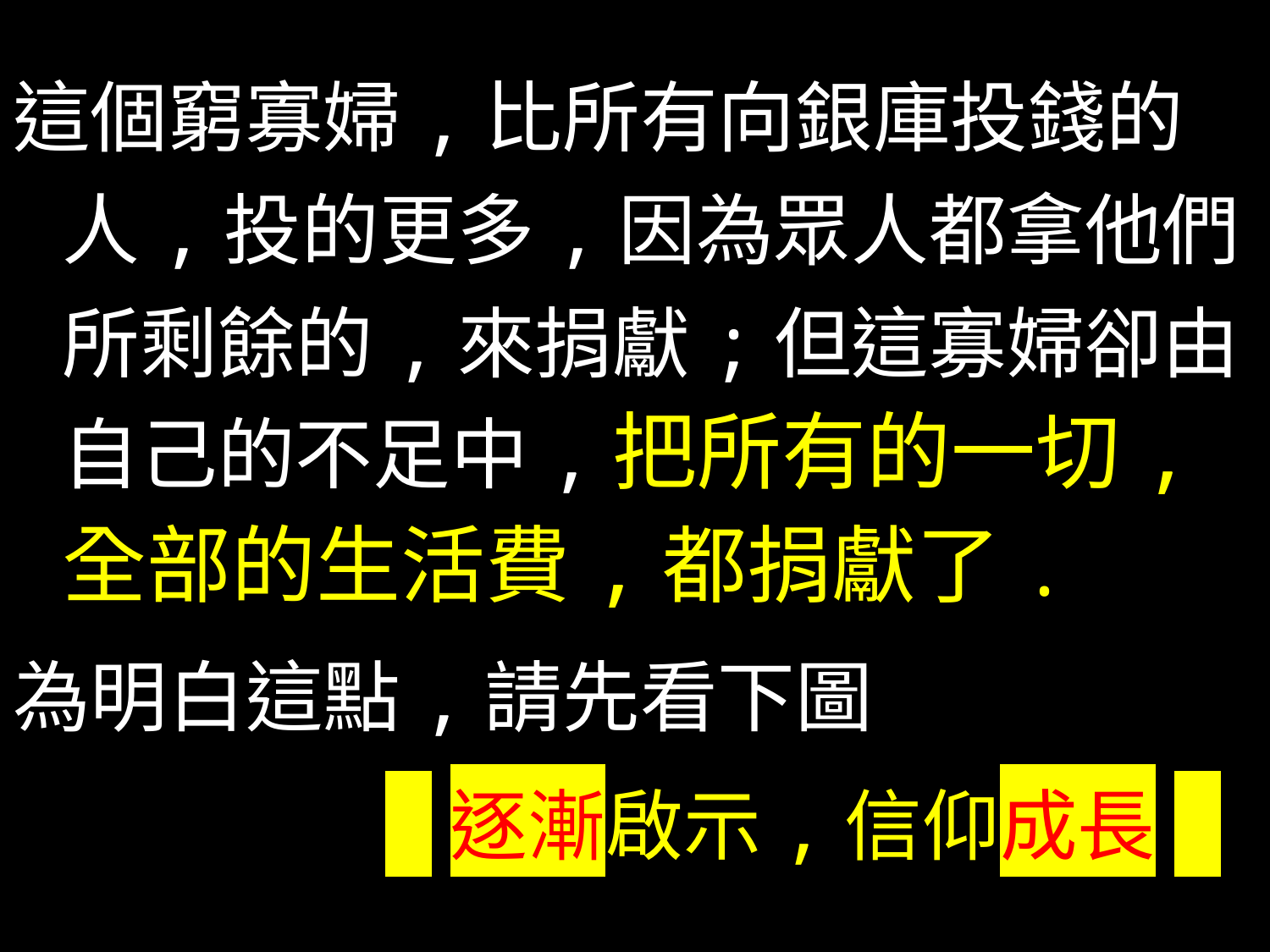

這個窮寡婦,比所有向銀庫投錢的人,投的更多,因為眾人都拿他們所剩餘的,來捐獻;但這寡婦卻由自己的不足中,把所有的一切,全部的生活費,都捐獻了.
為明白這點,請先看下圖
        .逐漸啟示,信仰成長.